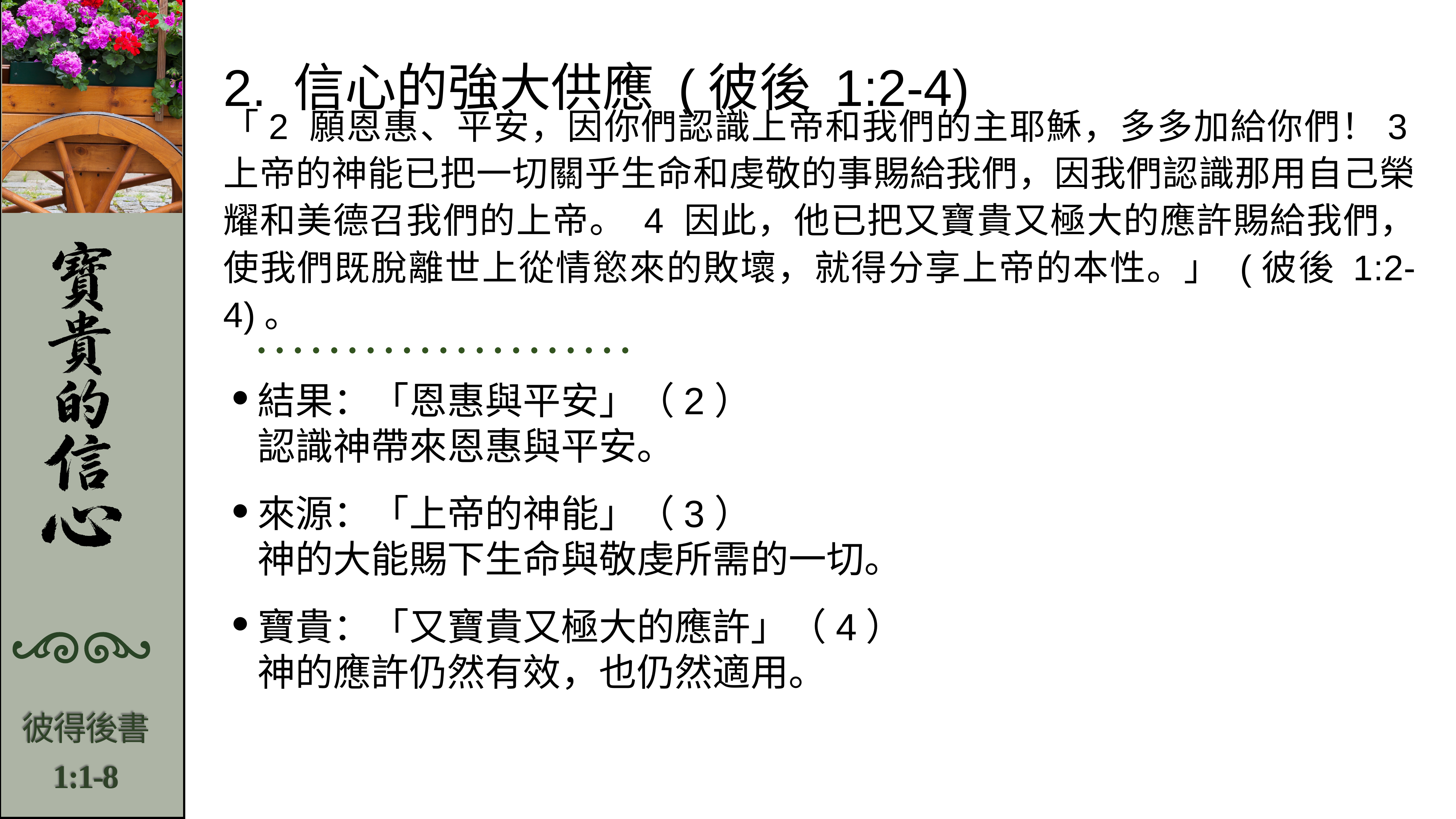

2. 信心的強大供應 (彼後 1:2-4)
「2 願恩惠、平安，因你們認識上帝和我們的主耶穌，多多加給你們！3上帝的神能已把一切關乎生命和虔敬的事賜給我們，因我們認識那用自己榮耀和美德召我們的上帝。 4 因此，他已把又寶貴又極大的應許賜給我們，使我們既脫離世上從情慾來的敗壞，就得分享上帝的本性。」 (彼後 1:2-4)。

結果：「恩惠與平安」（2）
認識神帶來恩惠與平安。
來源：「上帝的神能」（3）
神的大能賜下生命與敬虔所需的一切。
寶貴：「又寶貴又極大的應許」（4）
神的應許仍然有效，也仍然適用。